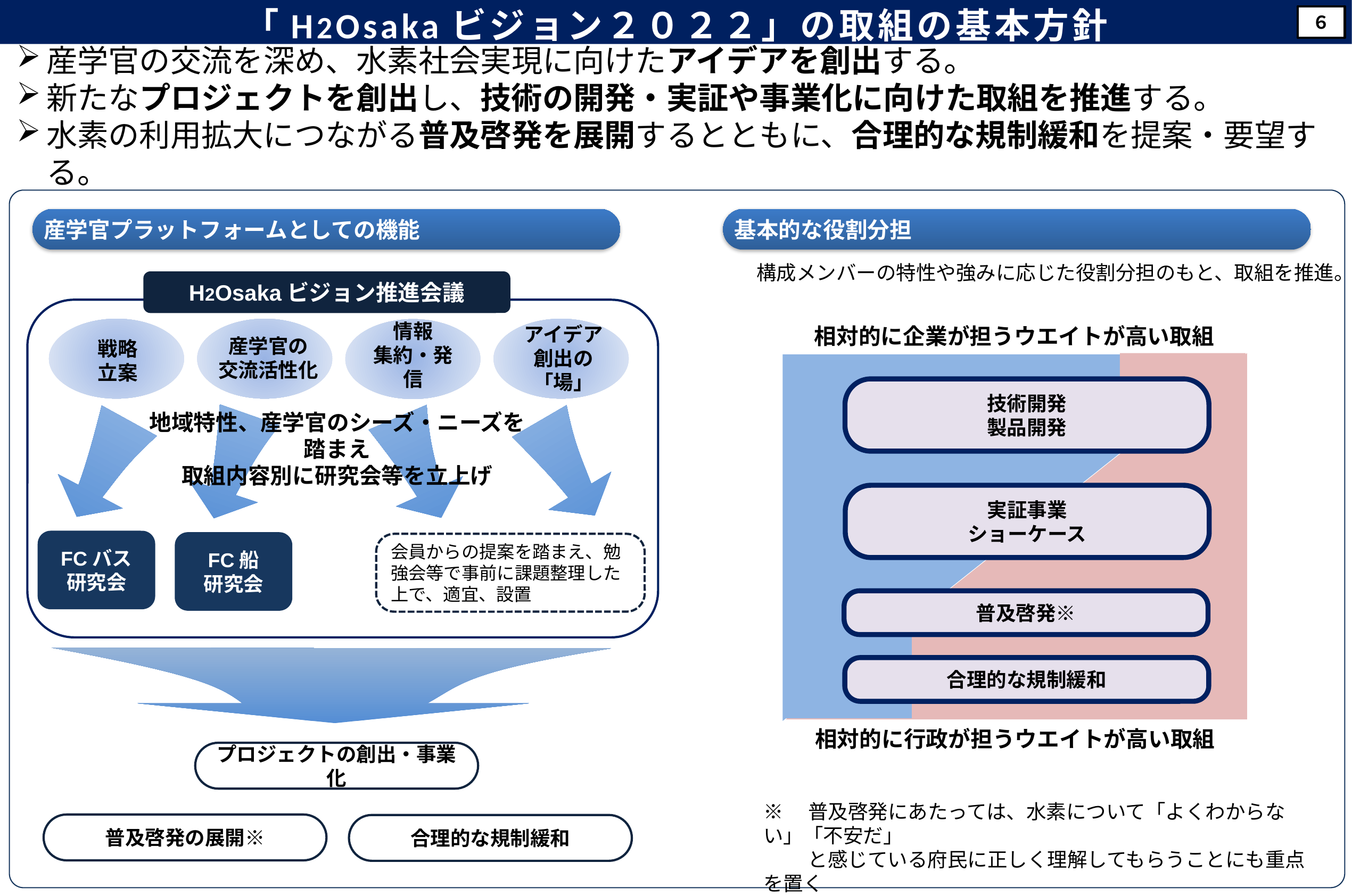

「H2Osakaビジョン２０２２」の取組の基本方針
６
産学官の交流を深め、水素社会実現に向けたアイデアを創出する。
新たなプロジェクトを創出し、技術の開発・実証や事業化に向けた取組を推進する。
水素の利用拡大につながる普及啓発を展開するとともに、合理的な規制緩和を提案・要望する。

産学官プラットフォームとしての機能
基本的な役割分担
構成メンバーの特性や強みに応じた役割分担のもと、取組を推進。
H2Osakaビジョン推進会議

戦略
立案
相対的に企業が担うウエイトが高い取組
情報
集約・発信
産学官の
交流活性化
アイデア
創出の「場」

技術開発
製品開発

地域特性、産学官のシーズ・ニーズを踏まえ
取組内容別に研究会等を立上げ
実証事業
ショーケース
FCバス
研究会
FC船
研究会
会員からの提案を踏まえ、勉強会等で事前に課題整理した上で、適宜、設置
普及啓発※

合理的な規制緩和
相対的に行政が担うウエイトが高い取組
プロジェクトの創出・事業化
※　普及啓発にあたっては、水素について「よくわからない」「不安だ」
　　 と感じている府民に正しく理解してもらうことにも重点を置く
普及啓発の展開※
合理的な規制緩和